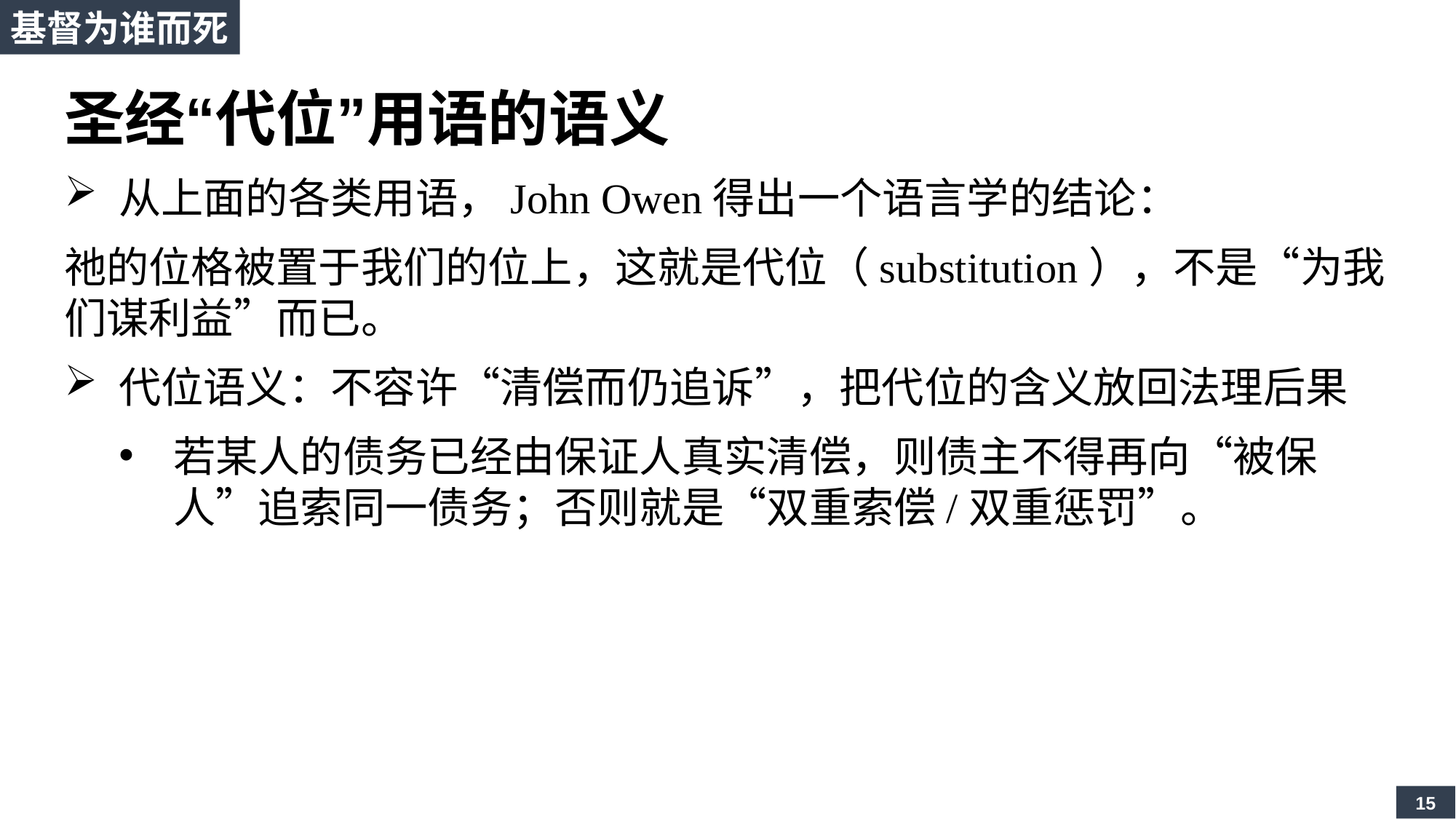

基督为谁而死
圣经“代位”用语的语义
从上面的各类用语，John Owen得出一个语言学的结论：
祂的位格被置于我们的位上，这就是代位（substitution），不是“为我们谋利益”而已。
代位语义：不容许“清偿而仍追诉”，把代位的含义放回法理后果
若某人的债务已经由保证人真实清偿，则债主不得再向“被保人”追索同一债务；否则就是“双重索偿/双重惩罚”。
15